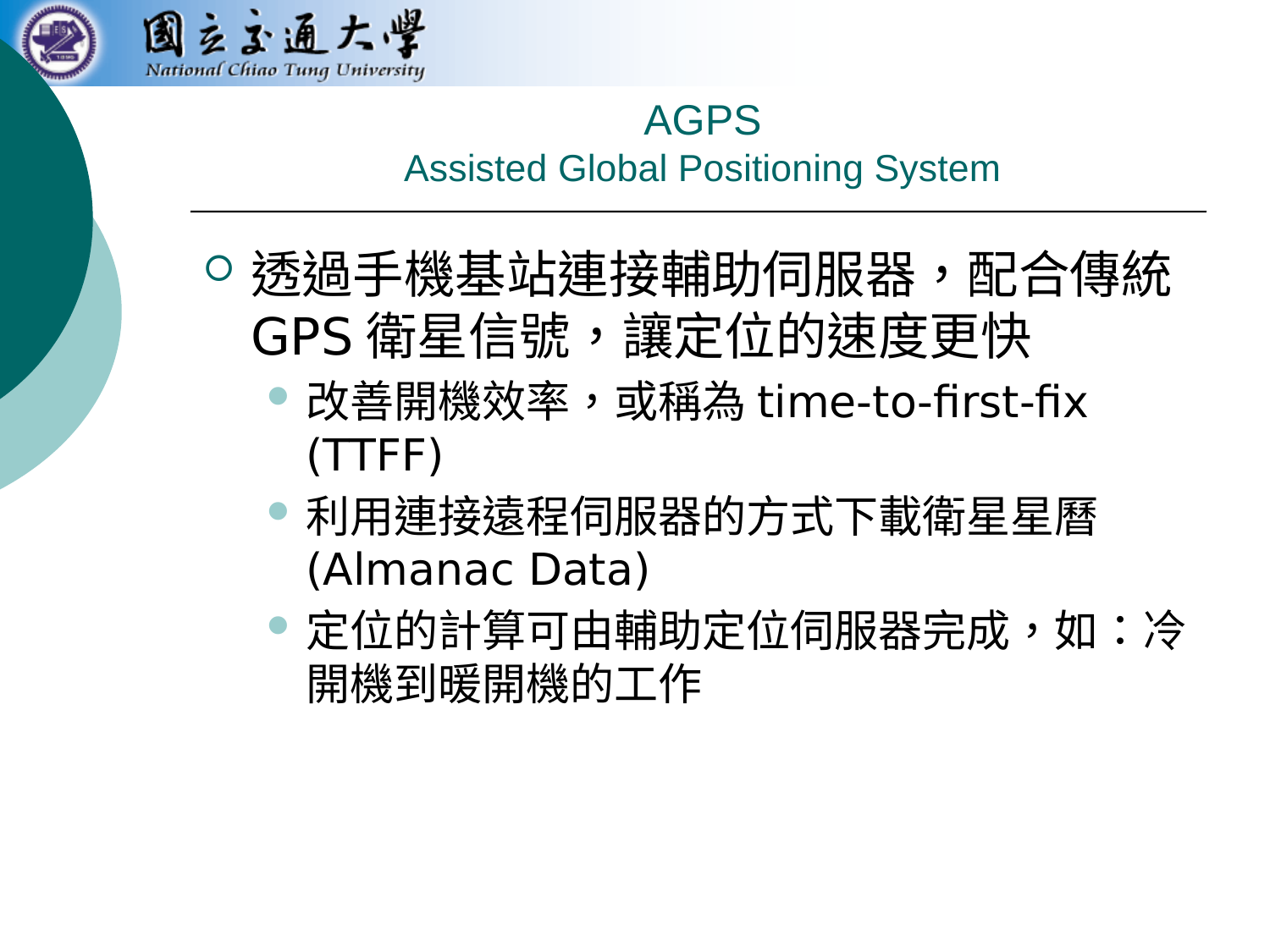

# AGPS Assisted Global Positioning System
透過手機基站連接輔助伺服器，配合傳統GPS衛星信號，讓定位的速度更快
改善開機效率，或稱為time-to-first-fix (TTFF)
利用連接遠程伺服器的方式下載衛星星曆 (Almanac Data)
定位的計算可由輔助定位伺服器完成，如：冷開機到暖開機的工作